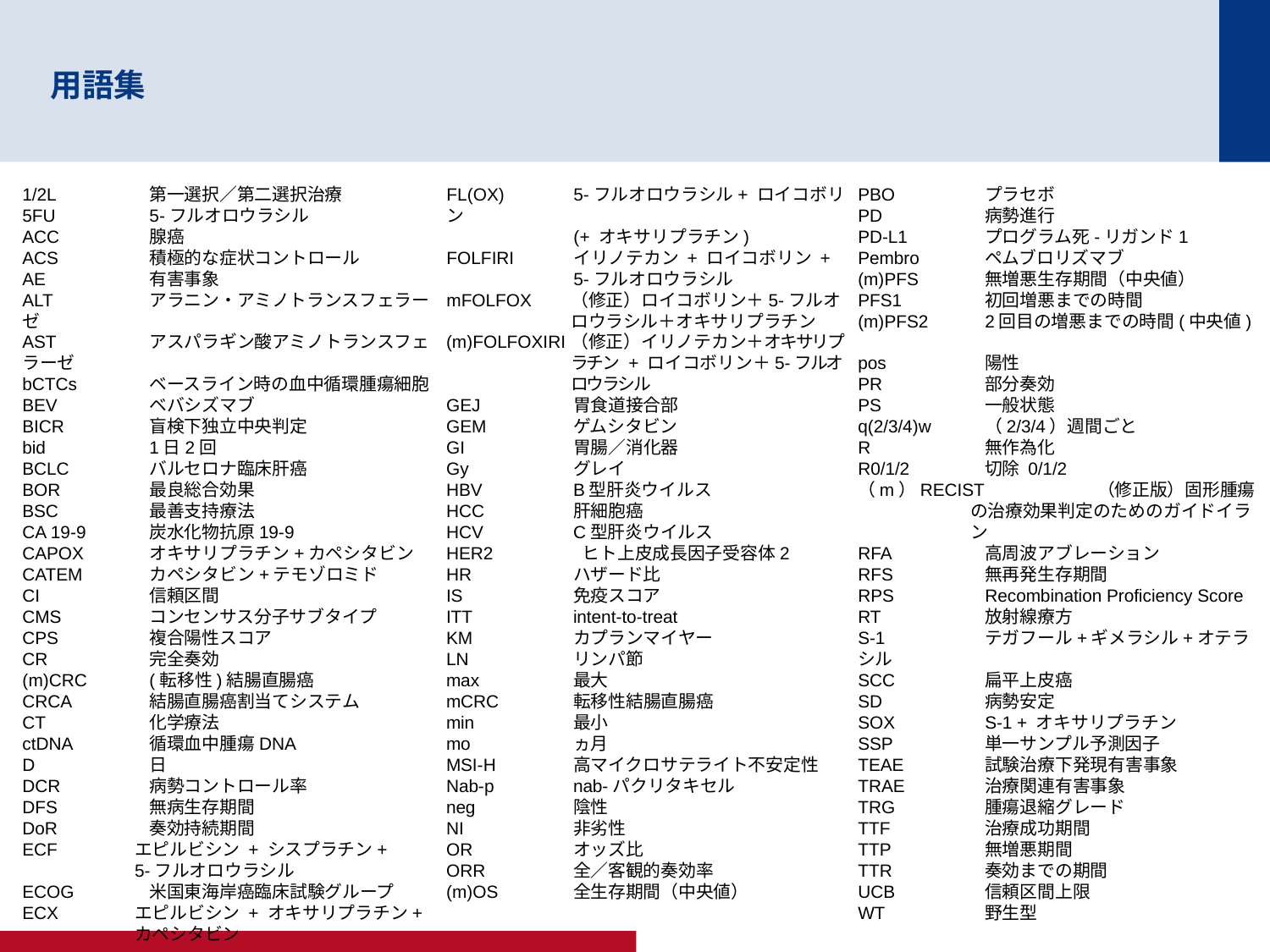

# 用語集
1/2L	第一選択／第二選択治療
5FU	5-フルオロウラシル
ACC	腺癌
ACS	積極的な症状コントロール
AE	有害事象
ALT	アラニン・アミノトランスフェラーゼ
AST	アスパラギン酸アミノトランスフェラーゼ
bCTCs	ベースライン時の血中循環腫瘍細胞
BEV	ベバシズマブ
BICR	盲検下独立中央判定
bid	1日2回
BCLC	バルセロナ臨床肝癌
BOR	最良総合効果
BSC	最善支持療法
CA 19-9	炭水化物抗原19-9
CAPOX	オキサリプラチン+カペシタビン
CATEM	カペシタビン+テモゾロミド
CI	信頼区間
CMS	コンセンサス分子サブタイプ
CPS	複合陽性スコア
CR	完全奏効
(m)CRC	(転移性)結腸直腸癌
CRCA	結腸直腸癌割当てシステム
CT	化学療法
ctDNA	循環血中腫瘍DNA
D	日
DCR	病勢コントロール率
DFS	無病生存期間
DoR	奏効持続期間
ECF	エピルビシン + シスプラチン+
5-フルオロウラシル
ECOG	米国東海岸癌臨床試験グループ
ECX	エピルビシン + オキサリプラチン+
カペシタビン
FL(OX)	5-フルオロウラシル+ ロイコボリン
	(+ オキサリプラチン)
FOLFIRI	イリノテカン + ロイコボリン +
	5-フルオロウラシル
mFOLFOX	（修正）ロイコボリン＋5-フルオロウラシル＋オキサリプラチン
(m)FOLFOXIRI	（修正）イリノテカン＋オキサリプラチン + ロイコボリン＋5-フルオロウラシル
GEJ	胃食道接合部
GEM	ゲムシタビン
GI	胃腸／消化器
Gy	グレイ
HBV	B型肝炎ウイルス
HCC	肝細胞癌
HCV	C型肝炎ウイルス
HER2	 ヒト上皮成長因子受容体2
HR	ハザード比
IS	免疫スコア
ITT	intent-to-treat
KM	カプランマイヤー
LN	リンパ節
max	最大
mCRC	転移性結腸直腸癌
min	最小
mo	ヵ月
MSI-H	高マイクロサテライト不安定性
Nab-p	nab-パクリタキセル
neg	陰性
NI	非劣性
OR	オッズ比
ORR	全／客観的奏効率
(m)OS	全生存期間（中央値）

PBO	プラセボ
PD	病勢進行
PD-L1	プログラム死-リガンド1
Pembro	ペムブロリズマブ
(m)PFS	無増悪生存期間（中央値）
PFS1	初回増悪までの時間
(m)PFS2	2回目の増悪までの時間(中央値)
pos	陽性
PR	部分奏効
PS	一般状態
q(2/3/4)w	（2/3/4）週間ごと
R	無作為化
R0/1/2	切除 0/1/2
（m）RECIST	（修正版）固形腫瘍の治療効果判定のためのガイドイラン
RFA	高周波アブレーション
RFS	無再発生存期間
RPS	Recombination Proficiency Score
RT	放射線療方
S-1 	テガフール+ギメラシル+オテラシル
SCC	扁平上皮癌
SD	病勢安定
SOX	S-1 + オキサリプラチン
SSP	単一サンプル予測因子
TEAE	試験治療下発現有害事象
TRAE	治療関連有害事象
TRG	腫瘍退縮グレード
TTF	治療成功期間
TTP	無増悪期間
TTR	奏効までの期間
UCB	信頼区間上限
WT	野生型